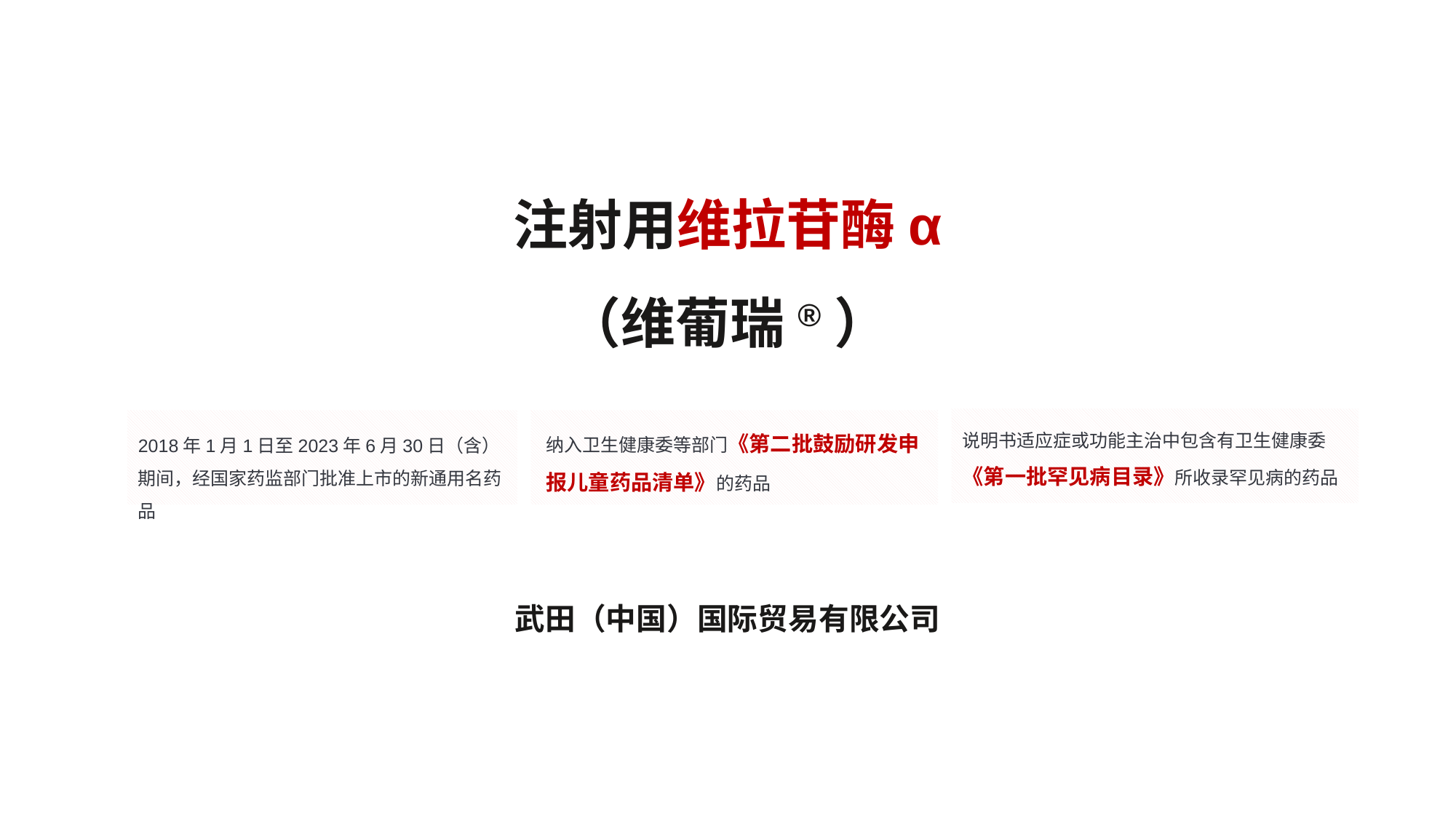

# 注射用维拉苷酶α （维葡瑞®）

纳入卫生健康委等部门《第二批鼓励研发申报儿童药品清单》的药品
说明书适应症或功能主治中包含有卫生健康委《第一批罕见病目录》所收录罕见病的药品
2018年1月1日至2023年6月30日（含）期间，经国家药监部门批准上市的新通用名药品
武田（中国）国际贸易有限公司